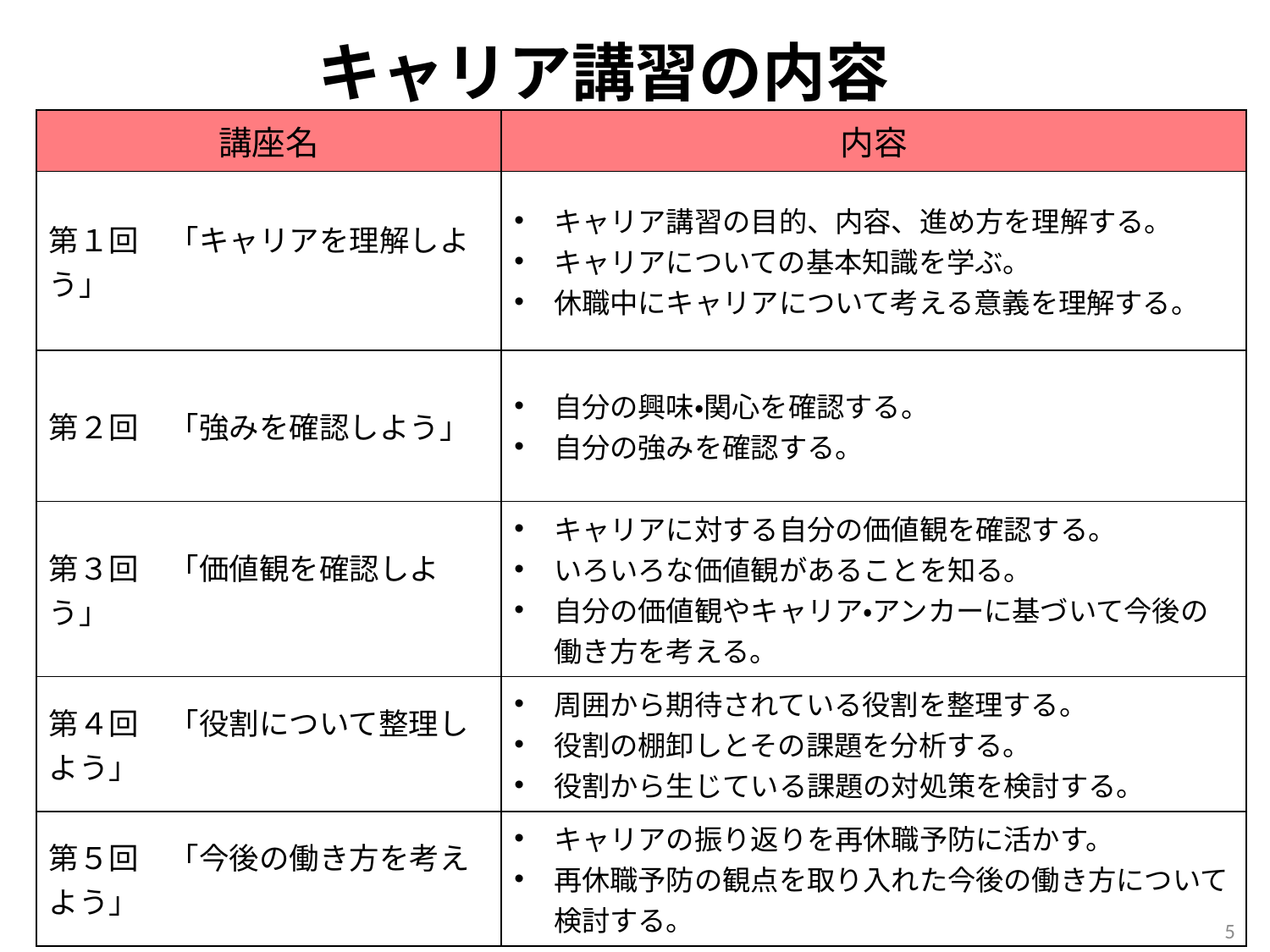

キャリア講習の内容
| 講座名 | 内容 |
| --- | --- |
| 第１回　「キャリアを理解しよう」 | キャリア講習の目的、内容、進め方を理解する。 キャリアについての基本知識を学ぶ。 休職中にキャリアについて考える意義を理解する。 |
| 第２回　「強みを確認しよう」 | 自分の興味・関心を確認する。 自分の強みを確認する。 |
| 第３回　「価値観を確認しよう」 | キャリアに対する自分の価値観を確認する。 いろいろな価値観があることを知る。 自分の価値観やキャリア・アンカーに基づいて今後の働き方を考える。 |
| 第４回　「役割について整理しよう」 | 周囲から期待されている役割を整理する。 役割の棚卸しとその課題を分析する。 役割から生じている課題の対処策を検討する。 |
| 第５回　「今後の働き方を考えよう」 | キャリアの振り返りを再休職予防に活かす。 再休職予防の観点を取り入れた今後の働き方について検討する。 |
5